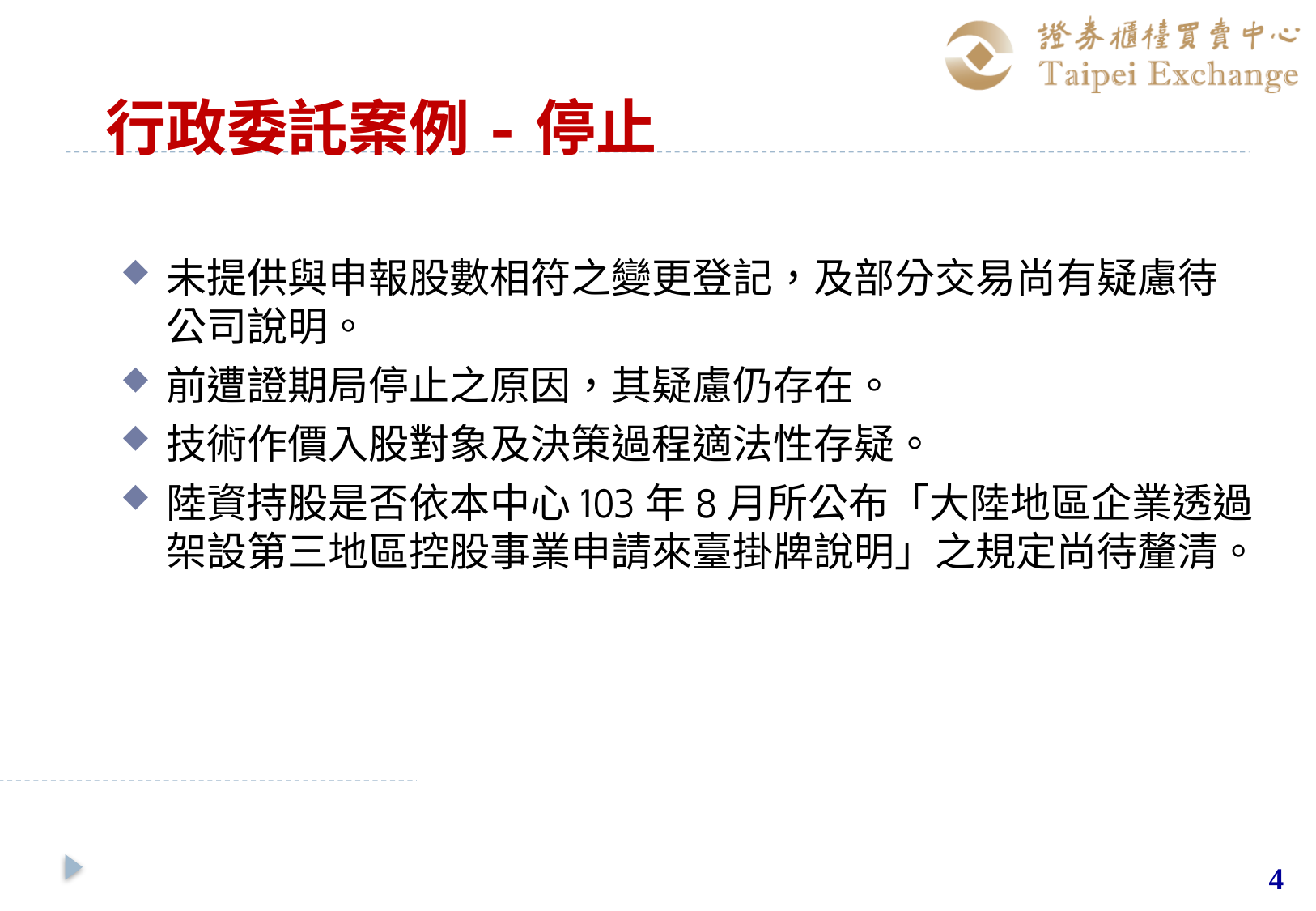

# 行政委託案例-停止

未提供與申報股數相符之變更登記，及部分交易尚有疑慮待公司說明。
前遭證期局停止之原因，其疑慮仍存在。
技術作價入股對象及決策過程適法性存疑。
陸資持股是否依本中心103年8月所公布「大陸地區企業透過架設第三地區控股事業申請來臺掛牌說明」之規定尚待釐清。

4